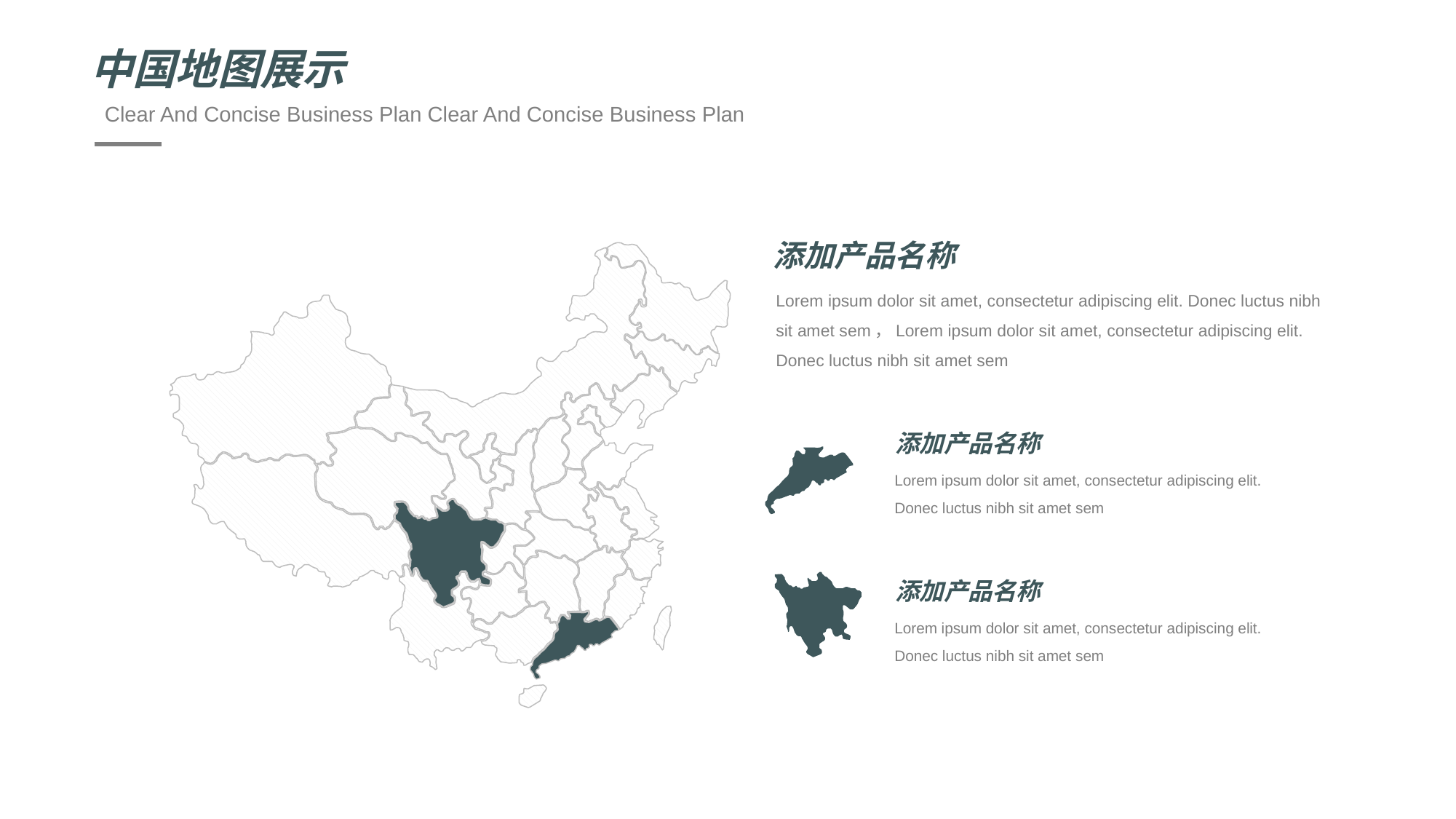

中国地图展示
Clear And Concise Business Plan Clear And Concise Business Plan
添加产品名称

Lorem ipsum dolor sit amet, consectetur adipiscing elit. Donec luctus nibh sit amet sem，Lorem ipsum dolor sit amet, consectetur adipiscing elit. Donec luctus nibh sit amet sem
添加产品名称

Lorem ipsum dolor sit amet, consectetur adipiscing elit. Donec luctus nibh sit amet sem
添加产品名称

Lorem ipsum dolor sit amet, consectetur adipiscing elit. Donec luctus nibh sit amet sem